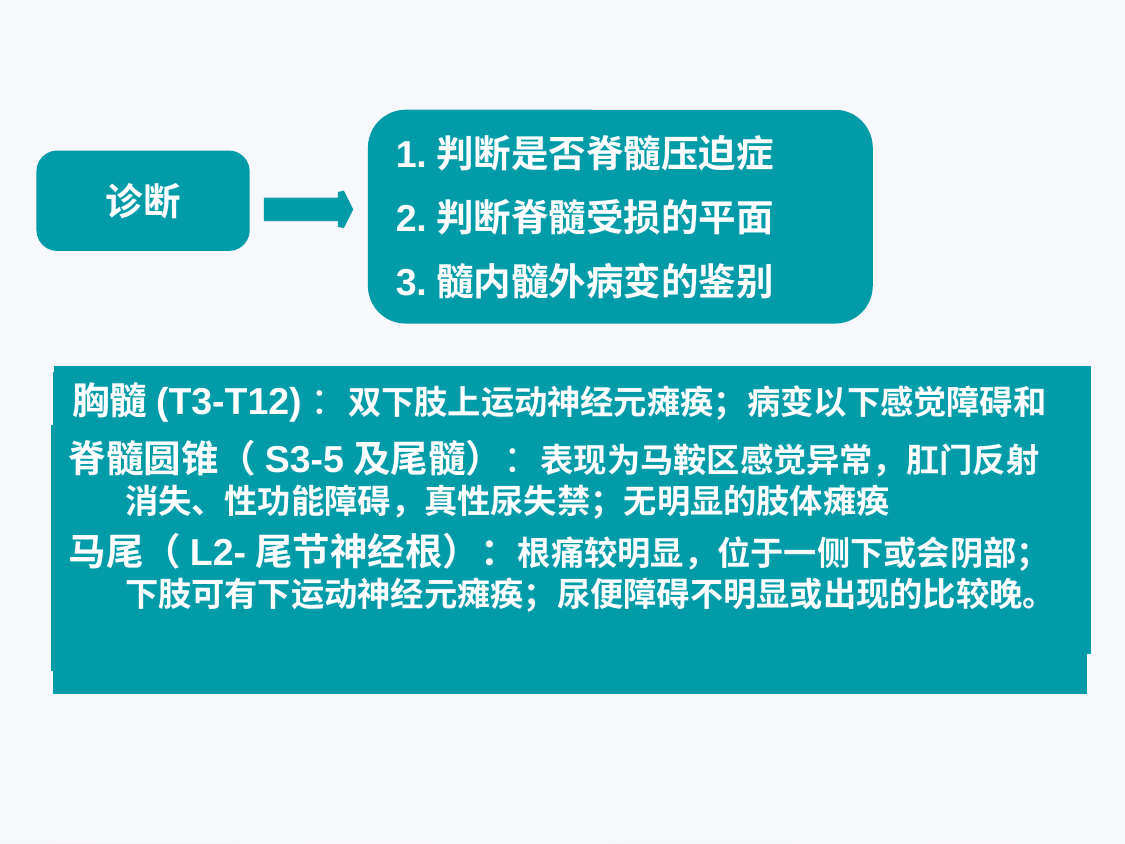

1.判断是否脊髓压迫症
2.判断脊髓受损的平面
3.髓内髓外病变的鉴别
诊断

胸髓(T3-T12)：双下肢上运动神经元瘫痪；病变以下感觉障碍和植物神经功能障碍；常伴有受损节段神经根痛或束带感。
腰膨大(L1-S2)：下肢下运动神经元或混合性麻痹；双下肢及会阴部感觉异常；尿便功能障碍，病变在L 1-2时膝腱反射减退，在L2-4时，跟腱反射减退，S 1-2时，有阳痿。
高位颈髓(C1-4)：四肢上运动神经元瘫痪；病变以下感觉障碍和植物神经功能障碍；枕颈部疼痛，强迫头位；上颈髓常有呼吸困难、发烧。
颈膨大(C5-T2)：为上肢根痛；上肢呈下运动神经元或混合性麻痹，下肢上运动神经元麻痹；病变以下感觉障碍和植物神经功能障碍；可有Horner综合征；上肢的腱反射变化有助于病变的定位诊断。
   判断脊髓受损的平面
脊髓圆锥（S3-5及尾髓）：表现为马鞍区感觉异常，肛门反射消失、性功能障碍，真性尿失禁；无明显的肢体瘫痪
马尾（L2-尾节神经根）：根痛较明显，位于一侧下或会阴部；下肢可有下运动神经元瘫痪；尿便障碍不明显或出现的比较晚。